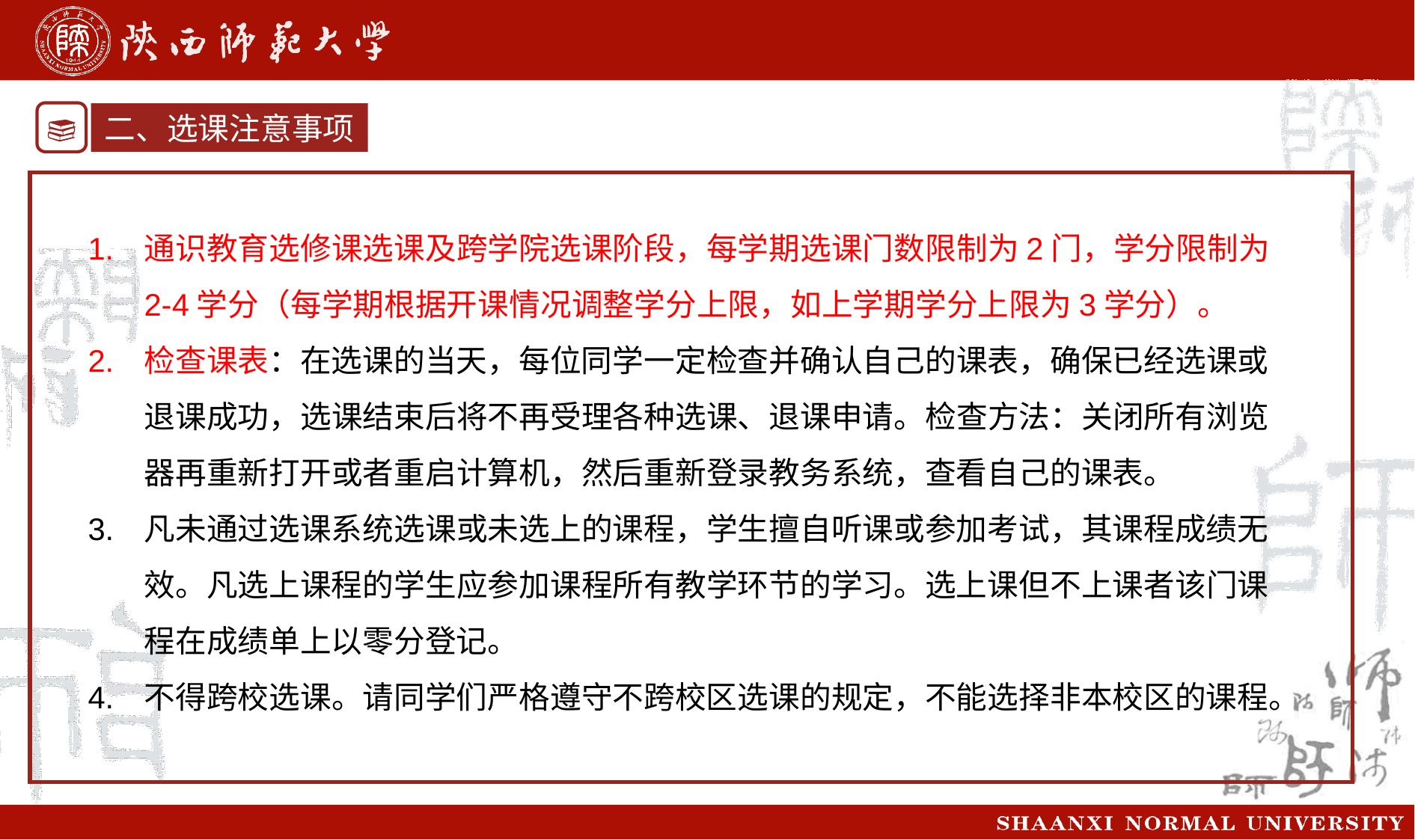

二、选课注意事项

通识教育选修课选课及跨学院选课阶段，每学期选课门数限制为2门，学分限制为2-4学分（每学期根据开课情况调整学分上限，如上学期学分上限为3学分）。
检查课表：在选课的当天，每位同学一定检查并确认自己的课表，确保已经选课或退课成功，选课结束后将不再受理各种选课、退课申请。检查方法：关闭所有浏览器再重新打开或者重启计算机，然后重新登录教务系统，查看自己的课表。
凡未通过选课系统选课或未选上的课程，学生擅自听课或参加考试，其课程成绩无效。凡选上课程的学生应参加课程所有教学环节的学习。选上课但不上课者该门课程在成绩单上以零分登记。
不得跨校选课。请同学们严格遵守不跨校区选课的规定，不能选择非本校区的课程。